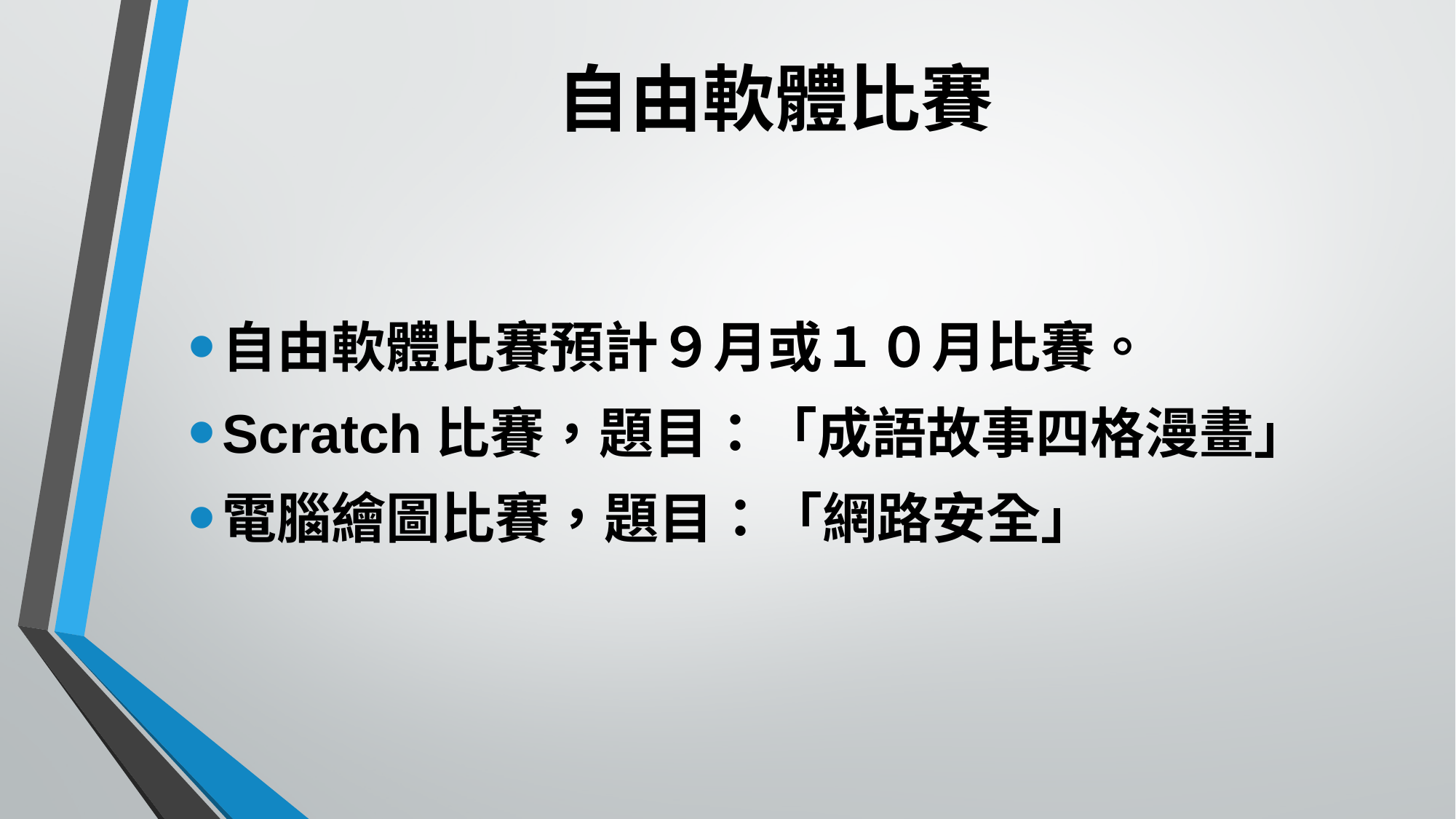

# 自由軟體比賽
自由軟體比賽預計９月或１０月比賽。
Scratch比賽，題目：「成語故事四格漫畫」
電腦繪圖比賽，題目：「網路安全」